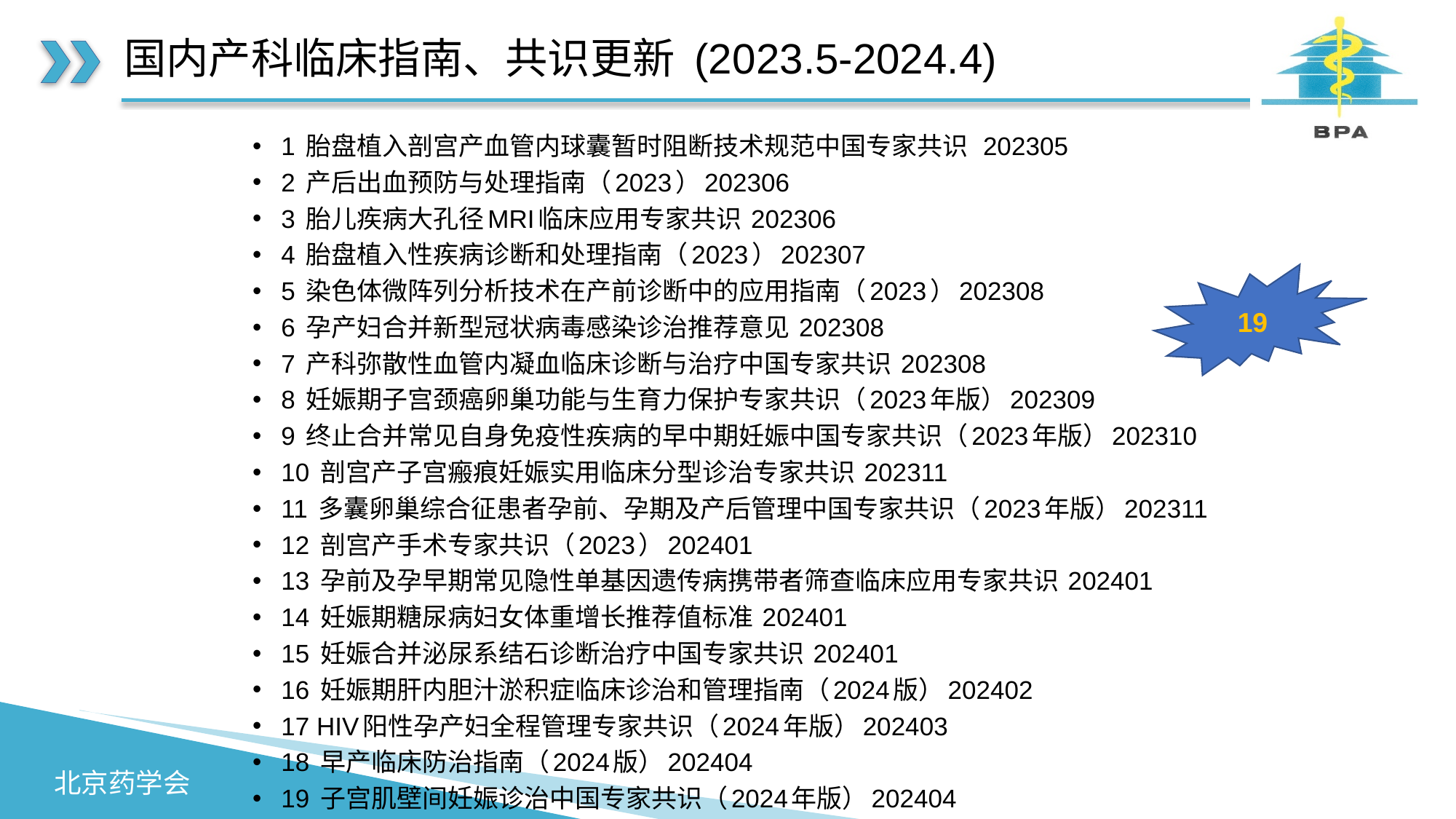

# 国内产科临床指南、共识更新 (2023.5-2024.4)
1 胎盘植入剖宫产血管内球囊暂时阻断技术规范中国专家共识  202305
2 产后出血预防与处理指南（2023）202306
3 胎儿疾病大孔径MRI临床应用专家共识 202306
4 胎盘植入性疾病诊断和处理指南（2023）202307
5 染色体微阵列分析技术在产前诊断中的应用指南（2023）202308
6 孕产妇合并新型冠状病毒感染诊治推荐意见 202308
7 产科弥散性血管内凝血临床诊断与治疗中国专家共识 202308
8 妊娠期子宫颈癌卵巢功能与生育力保护专家共识（2023年版）202309
9 终止合并常见自身免疫性疾病的早中期妊娠中国专家共识（2023年版）202310
10 剖宫产子宫瘢痕妊娠实用临床分型诊治专家共识 202311
11 多囊卵巢综合征患者孕前、孕期及产后管理中国专家共识（2023年版）202311
12 剖宫产手术专家共识（2023）202401
13 孕前及孕早期常见隐性单基因遗传病携带者筛查临床应用专家共识 202401
14 妊娠期糖尿病妇女体重增长推荐值标准 202401
15 妊娠合并泌尿系结石诊断治疗中国专家共识 202401
16 妊娠期肝内胆汁淤积症临床诊治和管理指南（2024版）202402
17 HIV阳性孕产妇全程管理专家共识（2024年版）202403
18 早产临床防治指南（2024版）202404
19 子宫肌壁间妊娠诊治中国专家共识（2024年版）202404

19